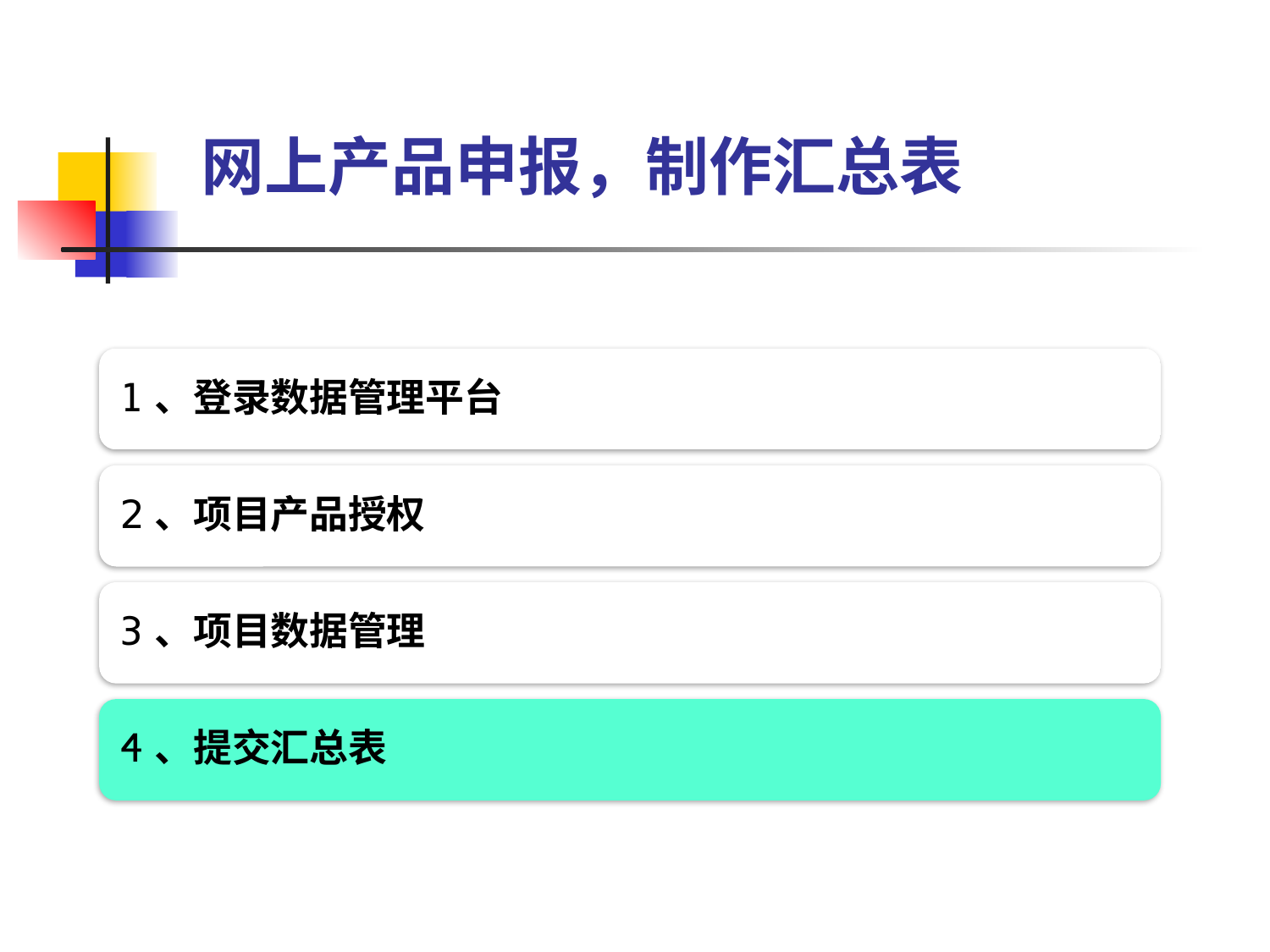

# 网上产品申报，制作汇总表
1、登录数据管理平台
2、项目产品授权
3、项目数据管理
4、提交汇总表